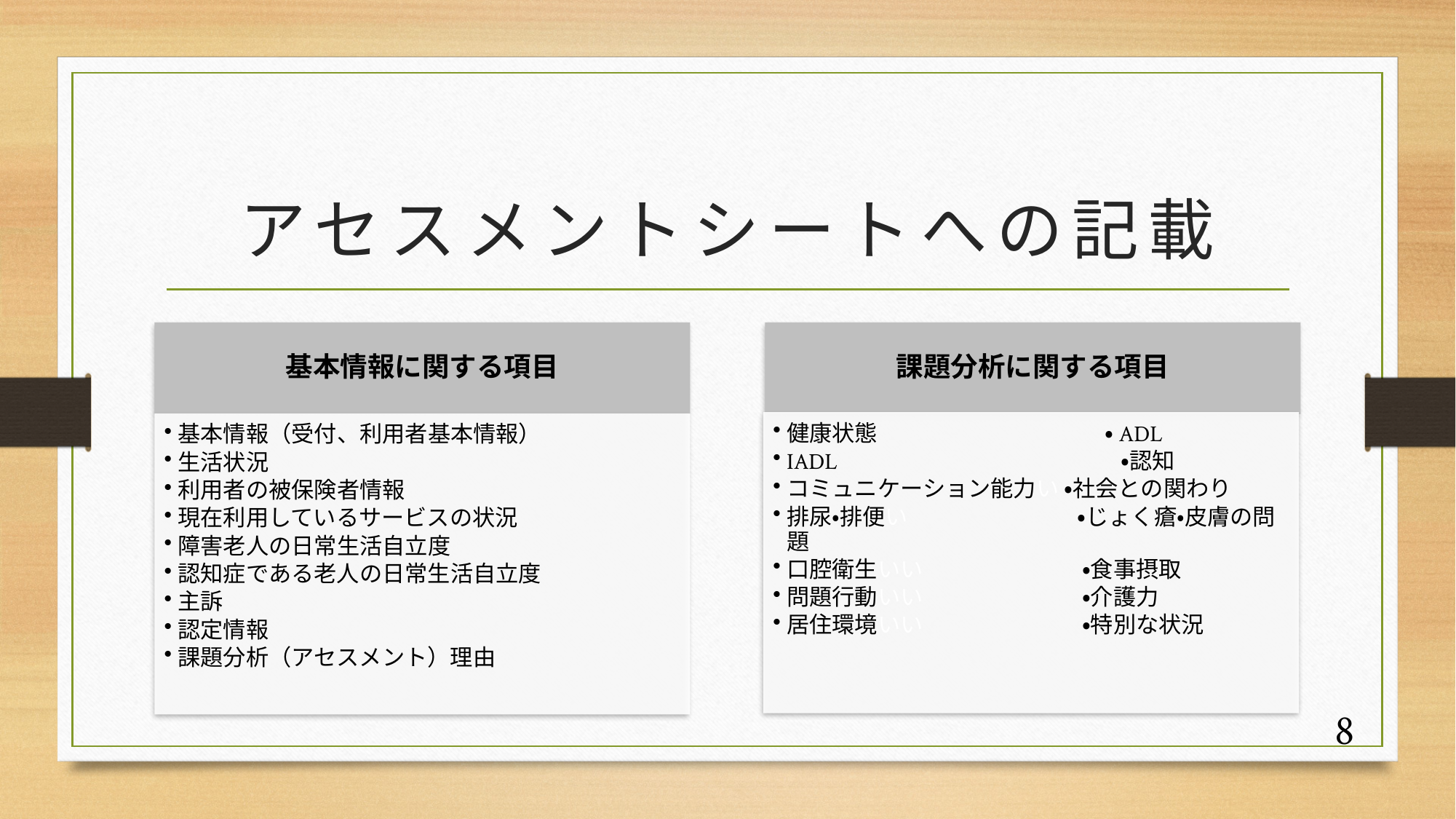

# アセスメントシートへの記載
基本情報に関する項目
基本情報（受付、利用者基本情報）
生活状況
利用者の被保険者情報
現在利用しているサービスの状況
障害老人の日常生活自立度
認知症である老人の日常生活自立度
主訴
認定情報
課題分析（アセスメント）理由
課題分析に関する項目
健康状態　　　　　　　　　　・ADL
IADL　　　　　　　　　　　　 ・認知
コミュニケーション能力い ・社会との関わり
排尿・排便い　　　　　　　  ・じょく瘡・皮膚の問題
口腔衛生いい　　　　　　　・食事摂取
問題行動いい　　　　　　　・介護力
居住環境いい　　　　　　　・特別な状況
8